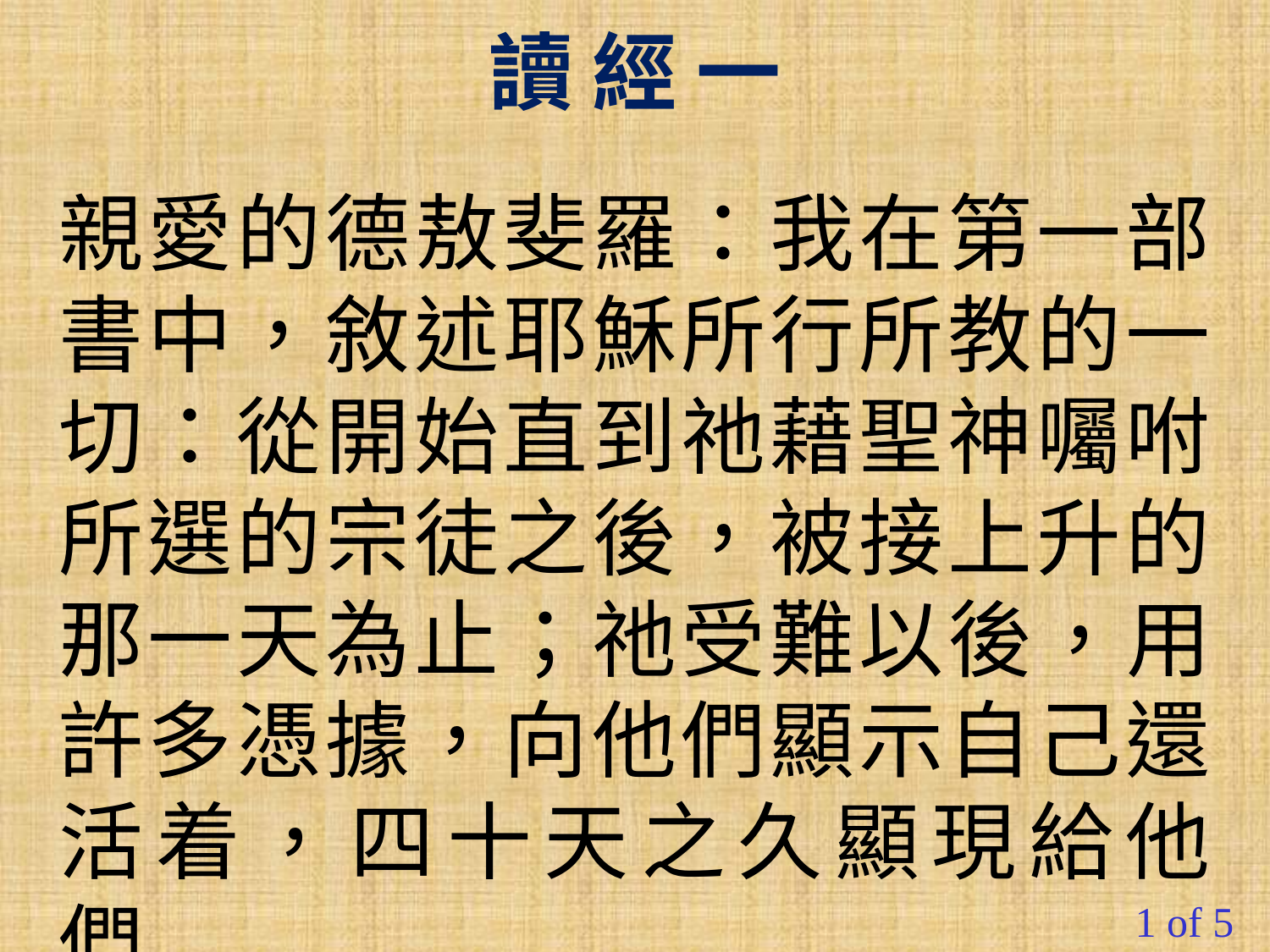

讀 經 一

親愛的德敖斐羅：我在第一部書中，敘述耶穌所行所教的一切：從開始直到祂藉聖神囑咐所選的宗徒之後，被接上升的那一天為止；祂受難以後，用許多憑據，向他們顯示自己還活着，四十天之久顯現給他們，
#
1 of 5